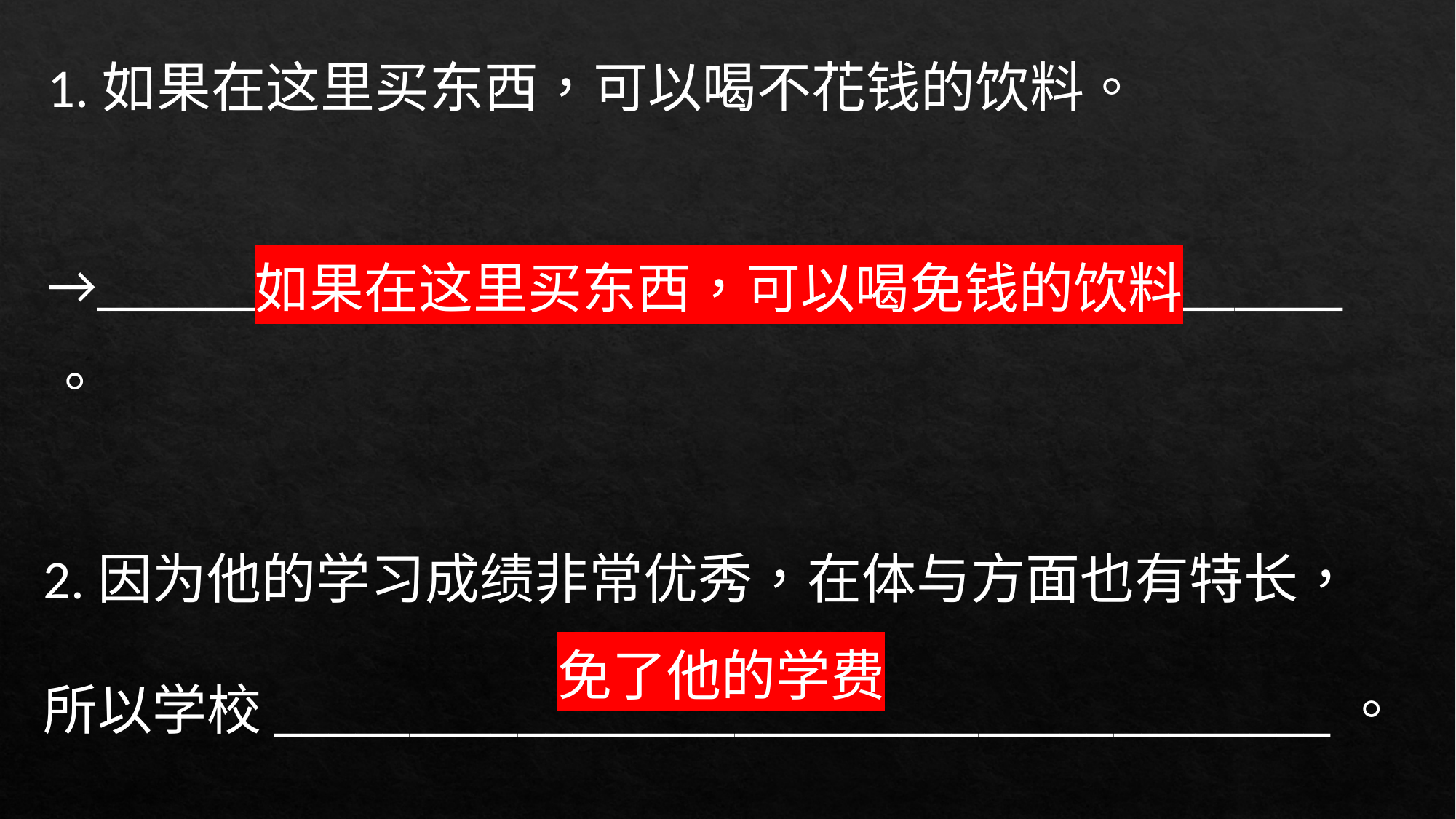

1.如果在这里买东西，可以喝不花钱的饮料。

→______________________________________________。
如果在这里买东西，可以喝免钱的饮料
2.因为他的学习成绩非常优秀，在体与方面也有特长，所以学校_______________________________________。
免了他的学费